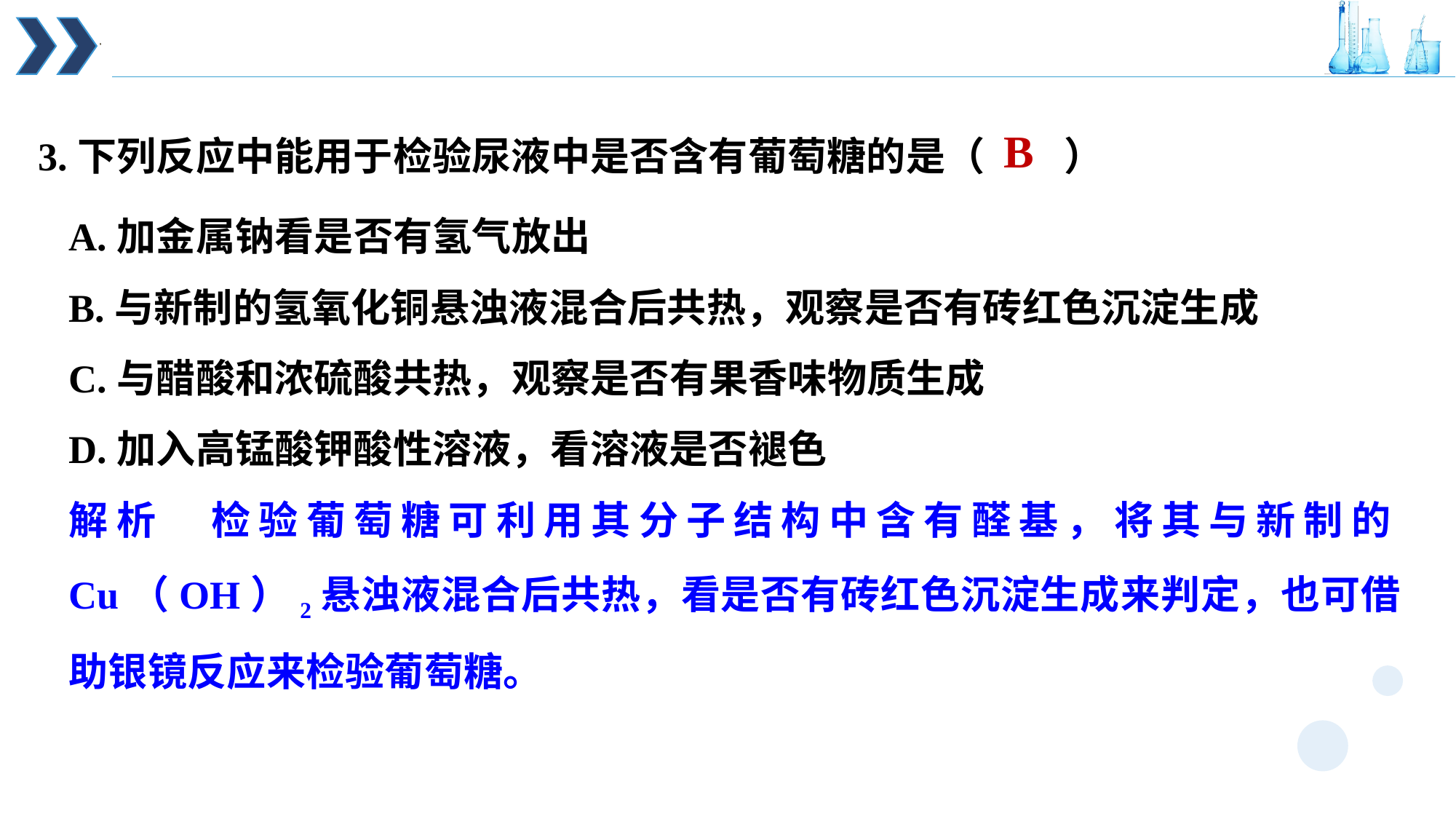

3.下列反应中能用于检验尿液中是否含有葡萄糖的是（　　）
B
A.加金属钠看是否有氢气放出
B.与新制的氢氧化铜悬浊液混合后共热，观察是否有砖红色沉淀生成
C.与醋酸和浓硫酸共热，观察是否有果香味物质生成
D.加入高锰酸钾酸性溶液，看溶液是否褪色
解析　检验葡萄糖可利用其分子结构中含有醛基，将其与新制的Cu（OH）2悬浊液混合后共热，看是否有砖红色沉淀生成来判定，也可借助银镜反应来检验葡萄糖。